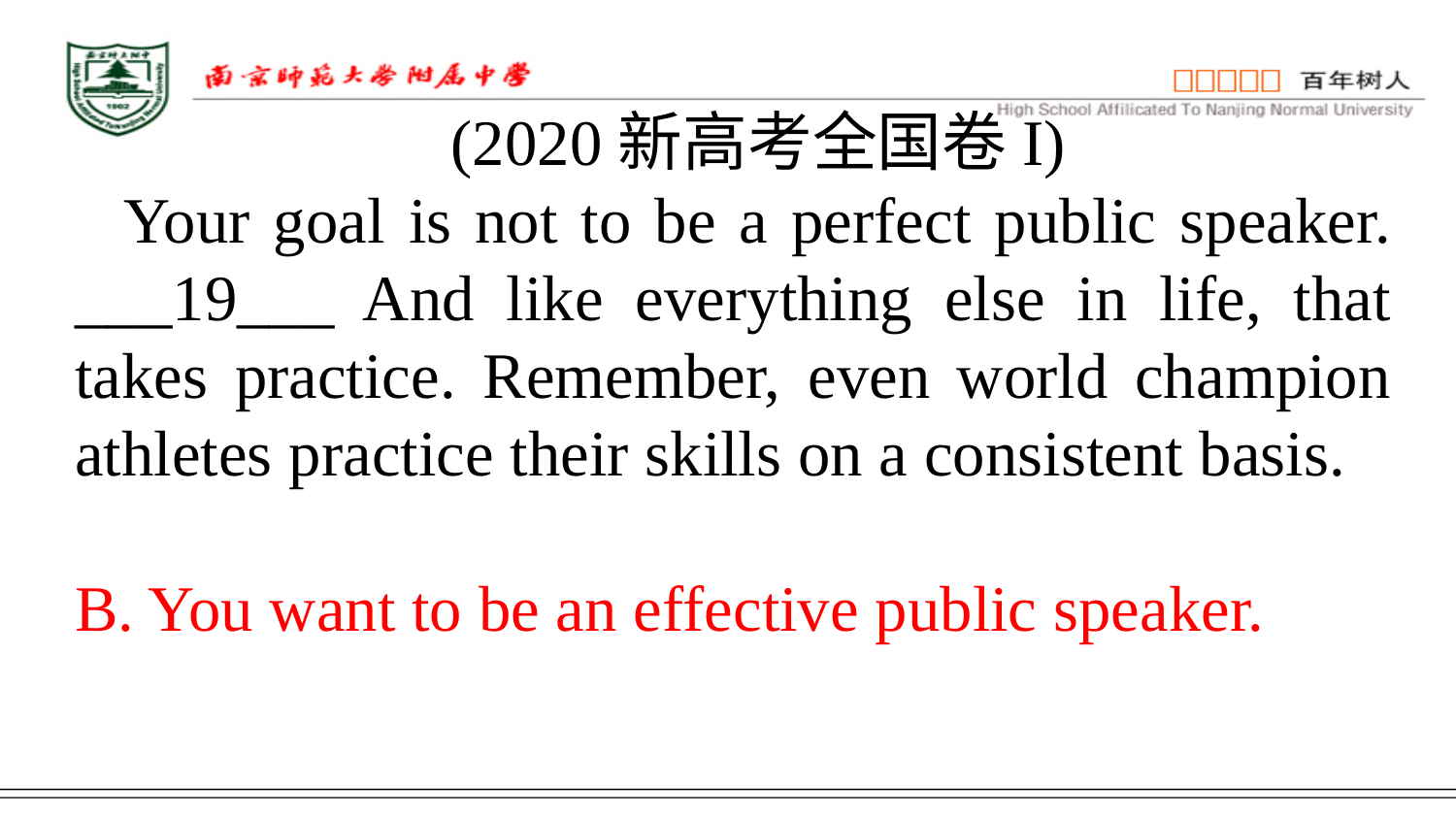

(2020新高考全国卷I)
Your goal is not to be a perfect public speaker. ___19___ And like everything else in life, that takes practice. Remember, even world champion athletes practice their skills on a consistent basis.

B. You want to be an effective public speaker.